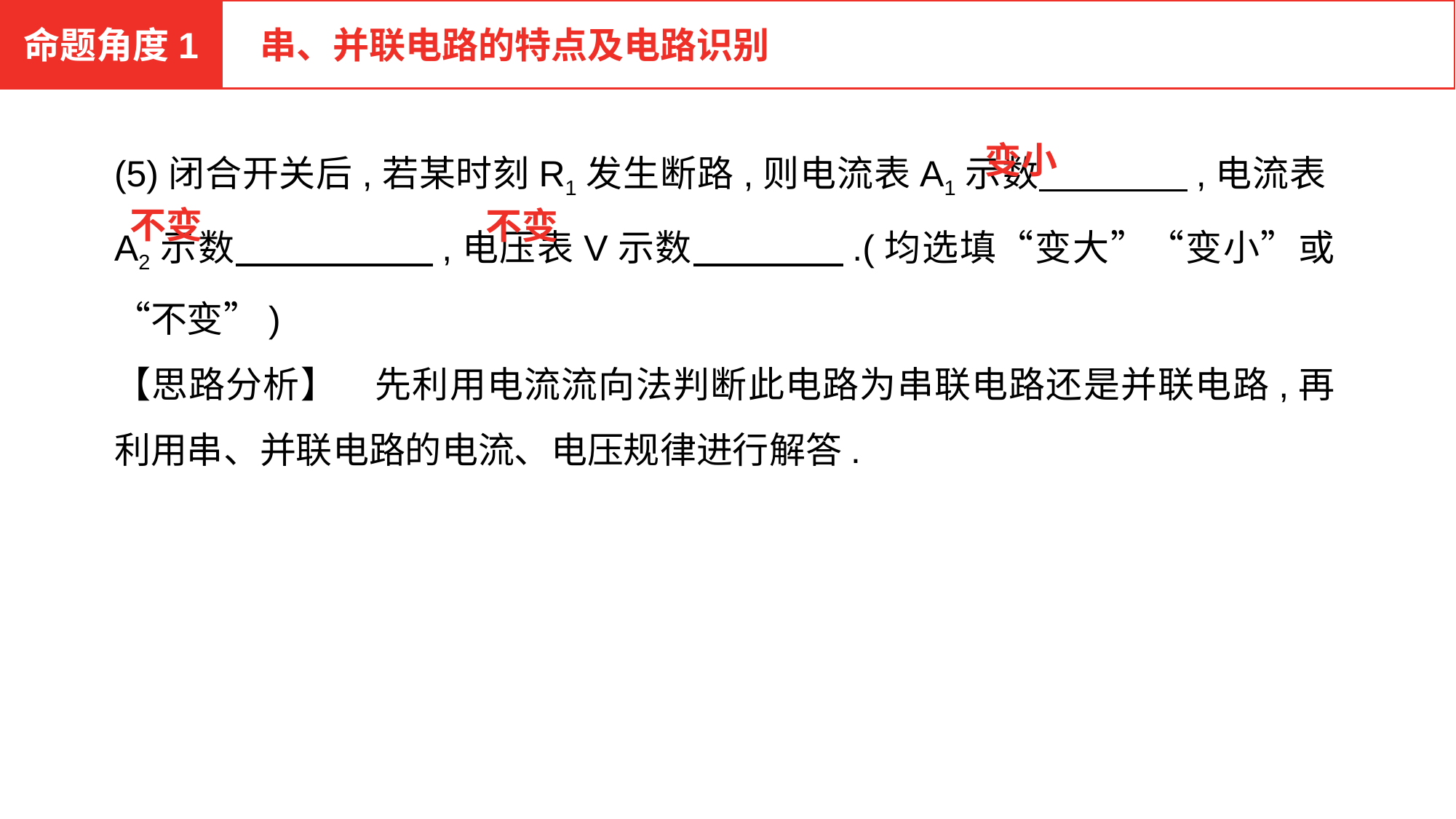

命题角度1
 串、并联电路的特点及电路识别
(5)闭合开关后,若某时刻R1发生断路,则电流表A1示数　　　　,电流表A2示数　　　　     ,电压表V示数　　　　.(均选填“变大”“变小”或“不变”)
【思路分析】　先利用电流流向法判断此电路为串联电路还是并联电路,再利用串、并联电路的电流、电压规律进行解答.
变小
不变
不变